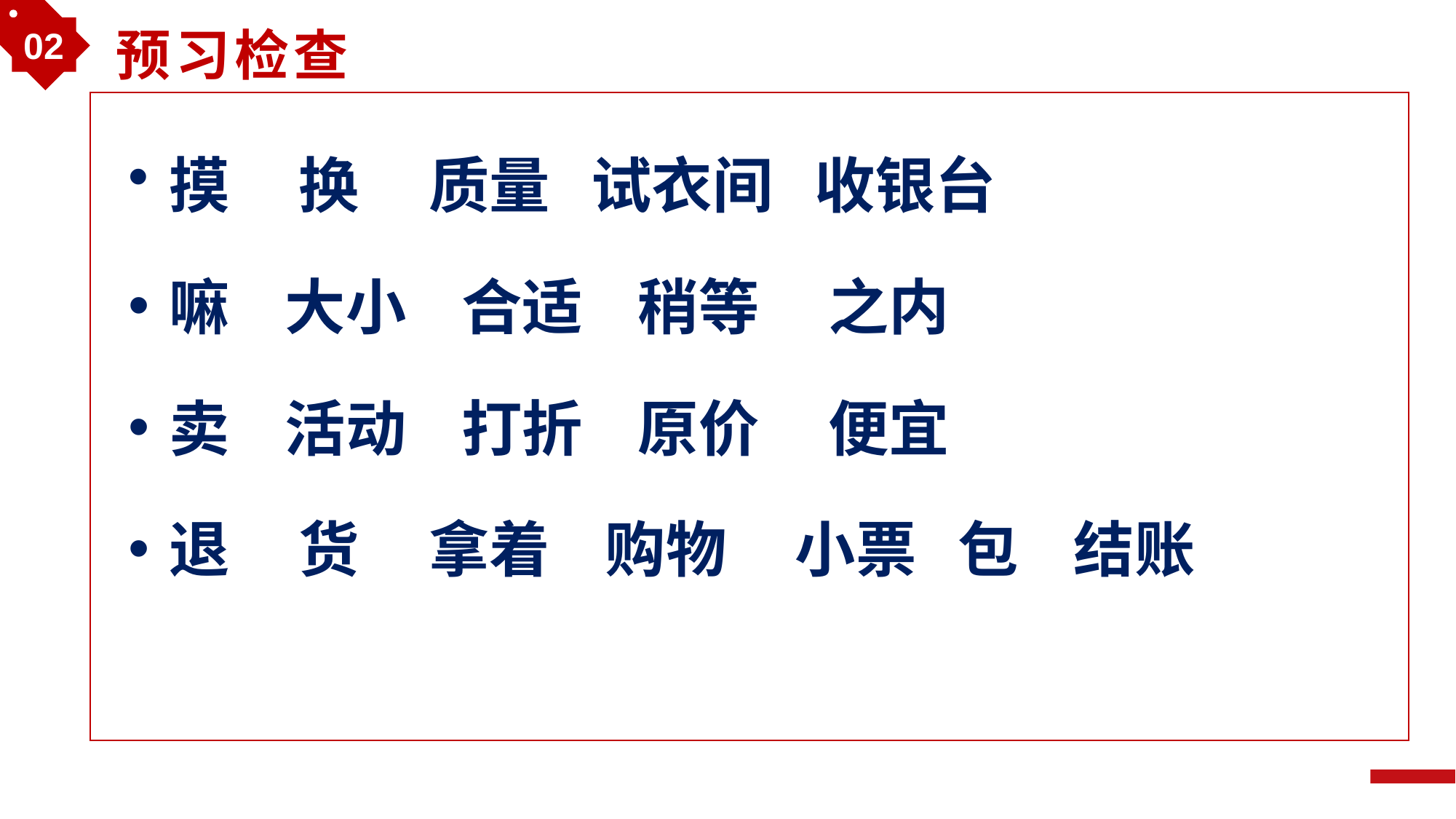

02
预习检查

摸     换     质量   试衣间   收银台
嘛    大小    合适    稍等     之内
卖    活动    打折    原价     便宜
退     货     拿着    购物     小票   包    结账